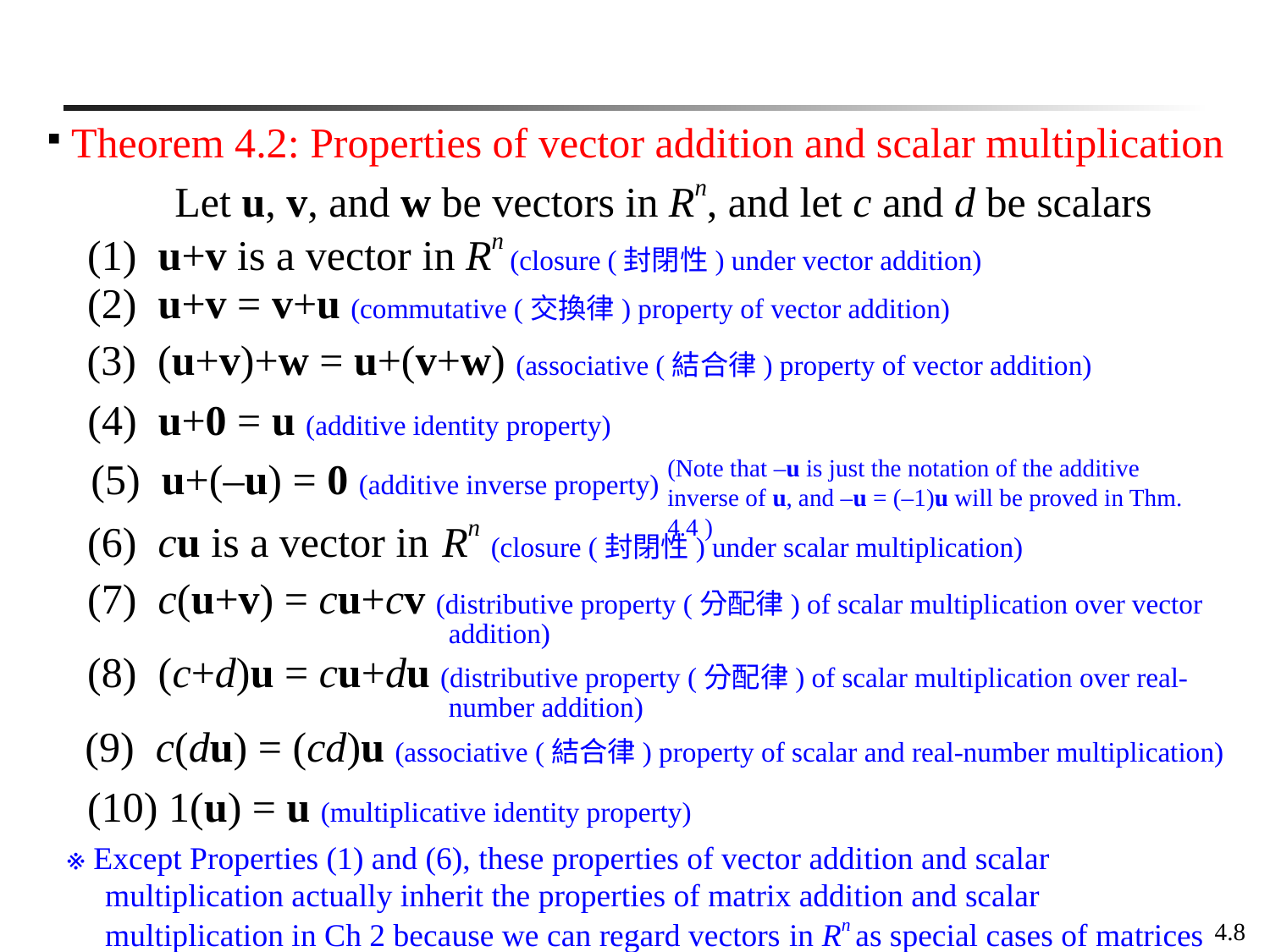

Theorem 4.2: Properties of vector addition and scalar multiplication
            Let u, v, and w be vectors in Rn, and let c and d be scalars
(1)  u+v is a vector in Rn (closure (封閉性) under vector addition)
(2)  u+v = v+u (commutative (交換律) property of vector addition)
(3)  (u+v)+w = u+(v+w) (associative (結合律) property of vector addition)
(4)  u+0 = u (additive identity property)
(Note that –u is just the notation of the additive inverse of u, and –u = (–1)u will be proved in Thm. 4.4 )
(5)  u+(–u) = 0 (additive inverse property)
(6)  cu is a vector in Rn (closure (封閉性) under scalar multiplication)
(7)  c(u+v) = cu+cv (distributive property (分配律) of scalar multiplication over vector addition)
(8)  (c+d)u = cu+du (distributive property (分配律) of scalar multiplication over real-number addition)
(9)  c(du) = (cd)u (associative (結合律) property of scalar and real-number multiplication)
(10) 1(u) = u (multiplicative identity property)
※ Except Properties (1) and (6), these properties of vector addition and scalar multiplication actually inherit the properties of matrix addition and scalar multiplication in Ch 2 because we can regard vectors in Rn as special cases of matrices